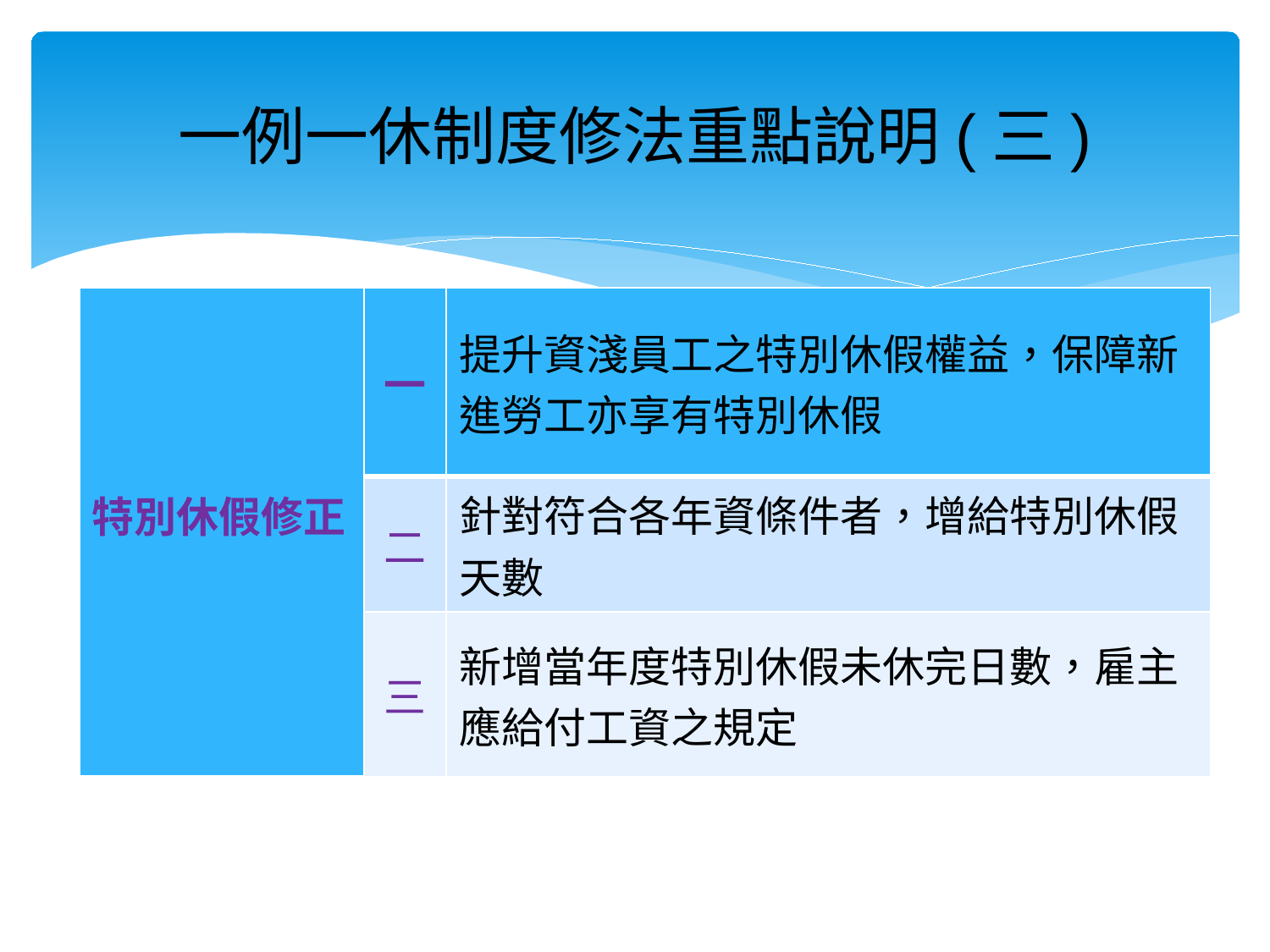

# 一例一休制度修法重點說明(三)
| 特別休假修正 | 一 | 提升資淺員工之特別休假權益，保障新進勞工亦享有特別休假 |
| --- | --- | --- |
|  | 二 | 針對符合各年資條件者，增給特別休假天數 |
|  | 三 | 新增當年度特別休假未休完日數，雇主應給付工資之規定 |